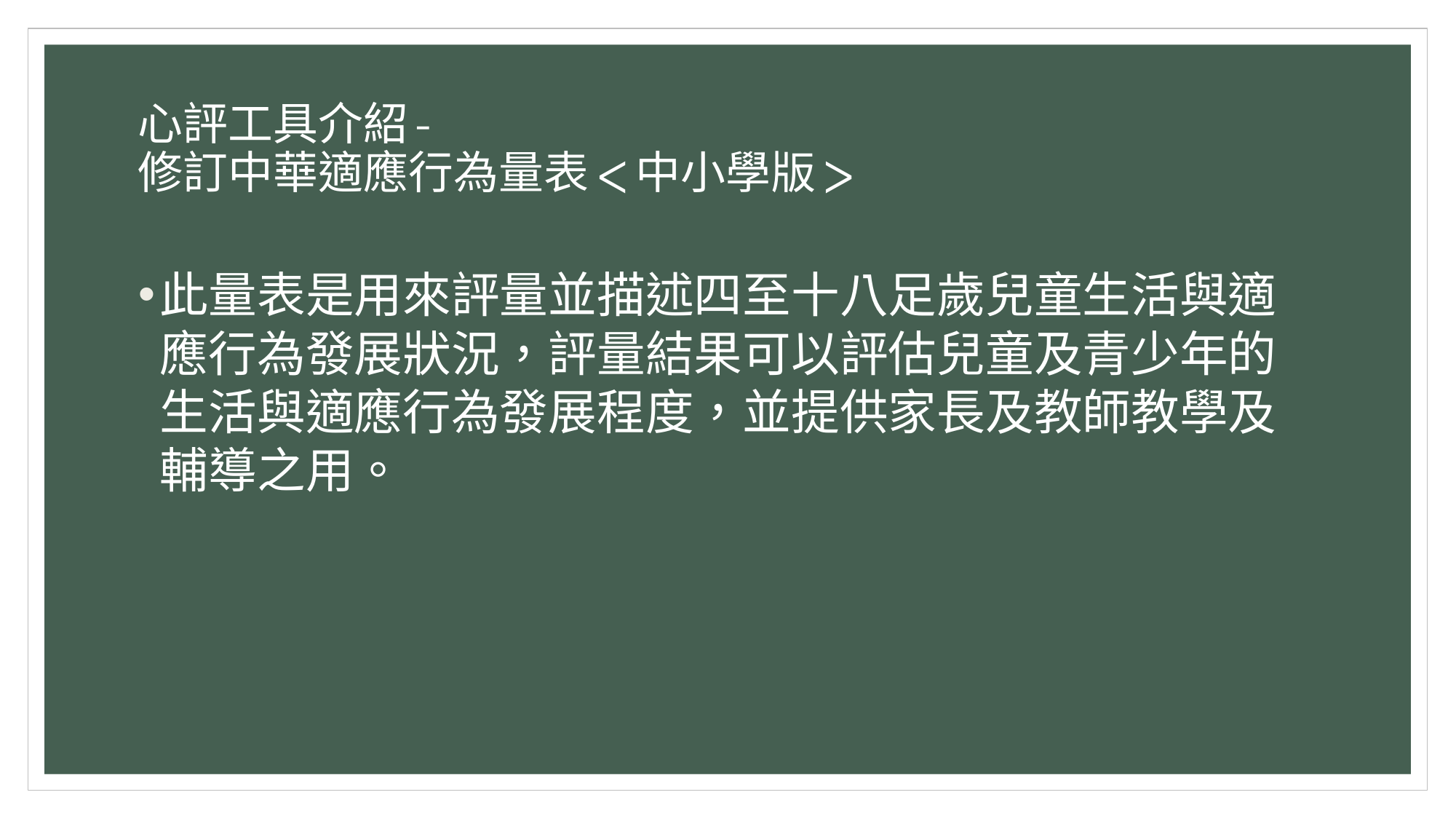

# 心評工具介紹- 修訂中華適應行為量表<中小學版>
此量表是用來評量並描述四至十八足歲兒童生活與適應行為發展狀況，評量結果可以評估兒童及青少年的生活與適應行為發展程度，並提供家長及教師教學及輔導之用。